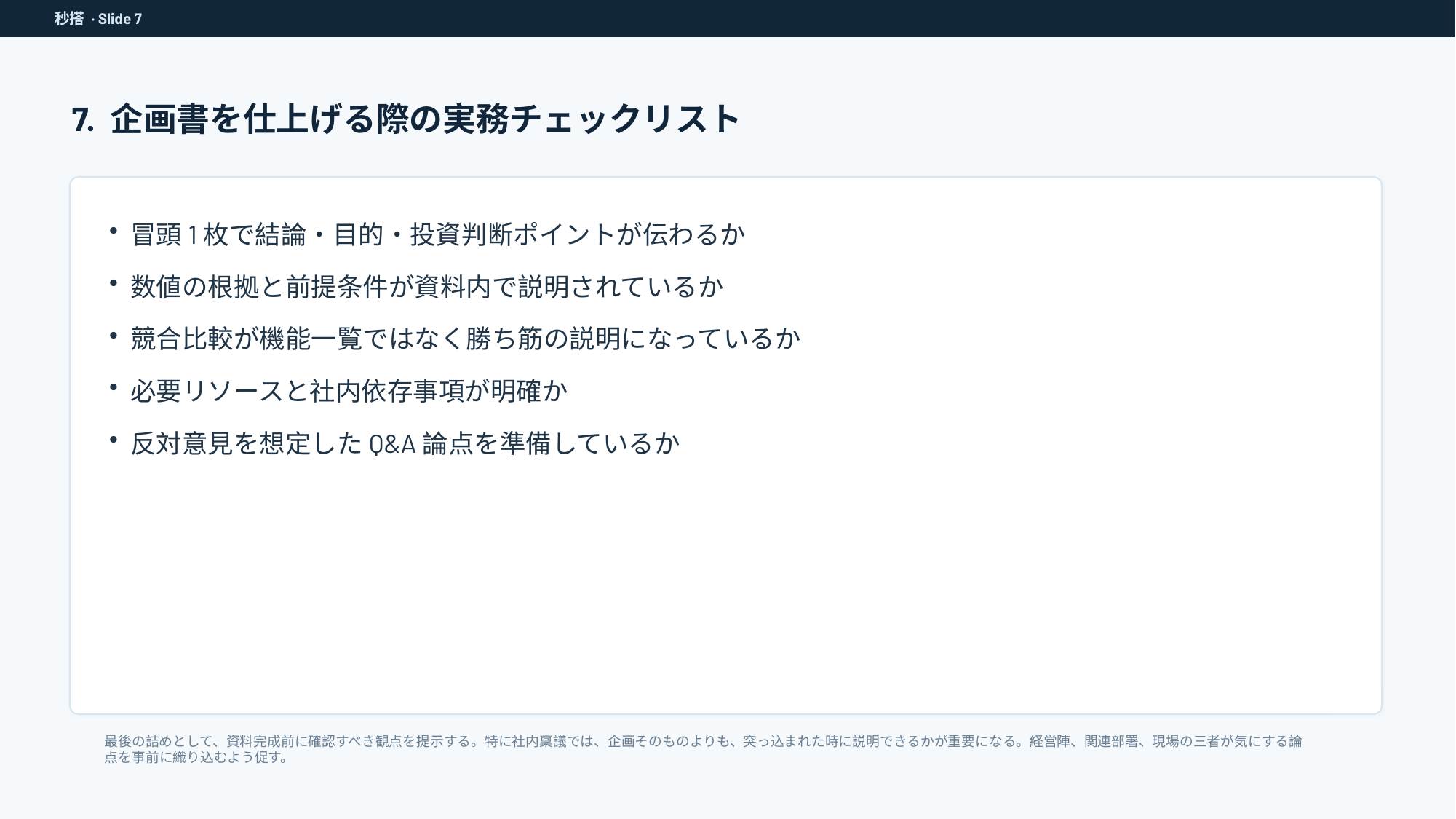

秒搭 · Slide 7
7. 企画書を仕上げる際の実務チェックリスト

冒頭1枚で結論・目的・投資判断ポイントが伝わるか
数値の根拠と前提条件が資料内で説明されているか
競合比較が機能一覧ではなく勝ち筋の説明になっているか
必要リソースと社内依存事項が明確か
反対意見を想定したQ&A論点を準備しているか
最後の詰めとして、資料完成前に確認すべき観点を提示する。特に社内稟議では、企画そのものよりも、突っ込まれた時に説明できるかが重要になる。経営陣、関連部署、現場の三者が気にする論点を事前に織り込むよう促す。